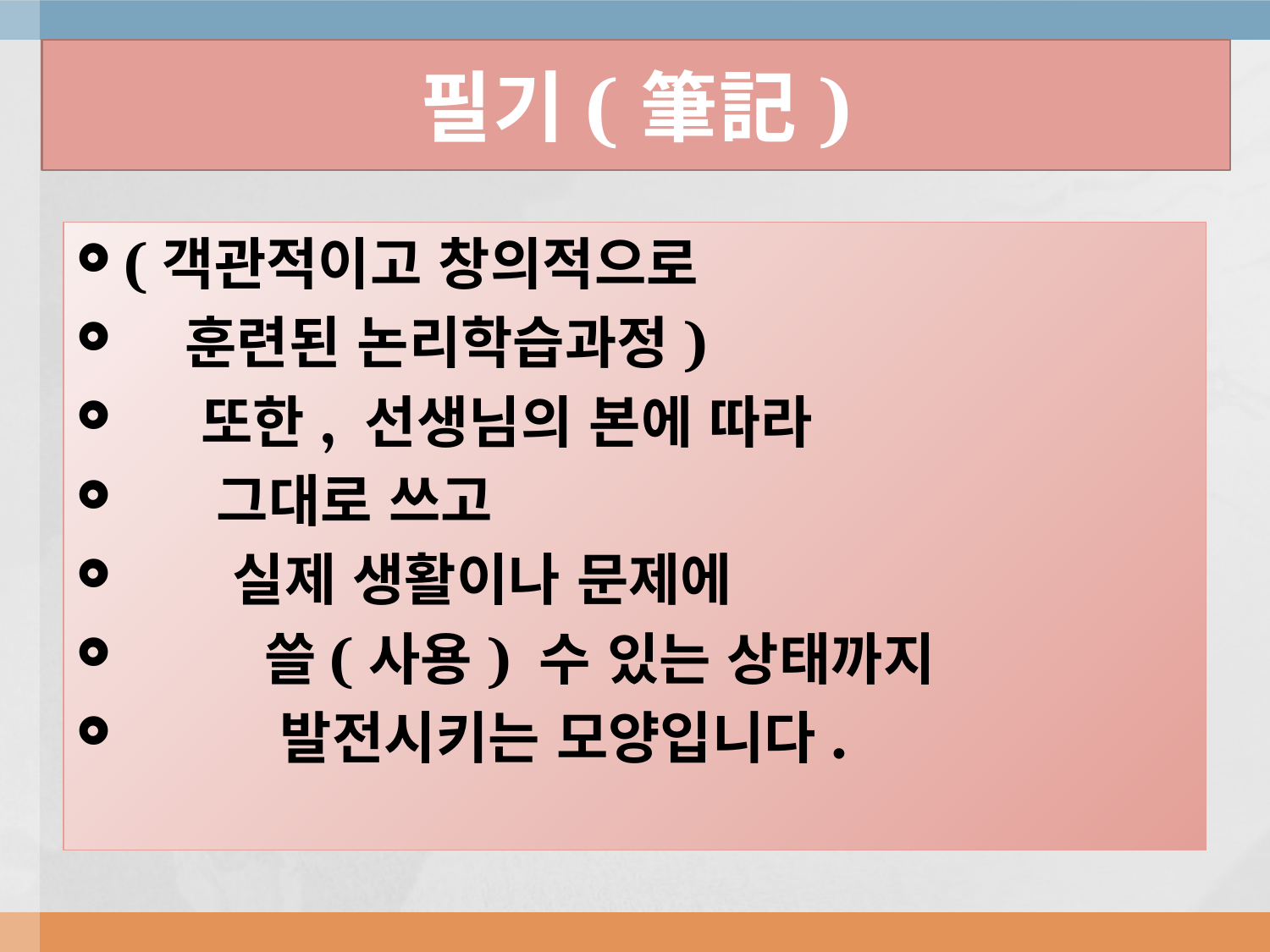

# 필기(筆記)
(객관적이고 창의적으로
   훈련된 논리학습과정)
    또한, 선생님의 본에 따라
     그대로 쓰고
      실제 생활이나 문제에
        쓸(사용) 수 있는 상태까지
         발전시키는 모양입니다.